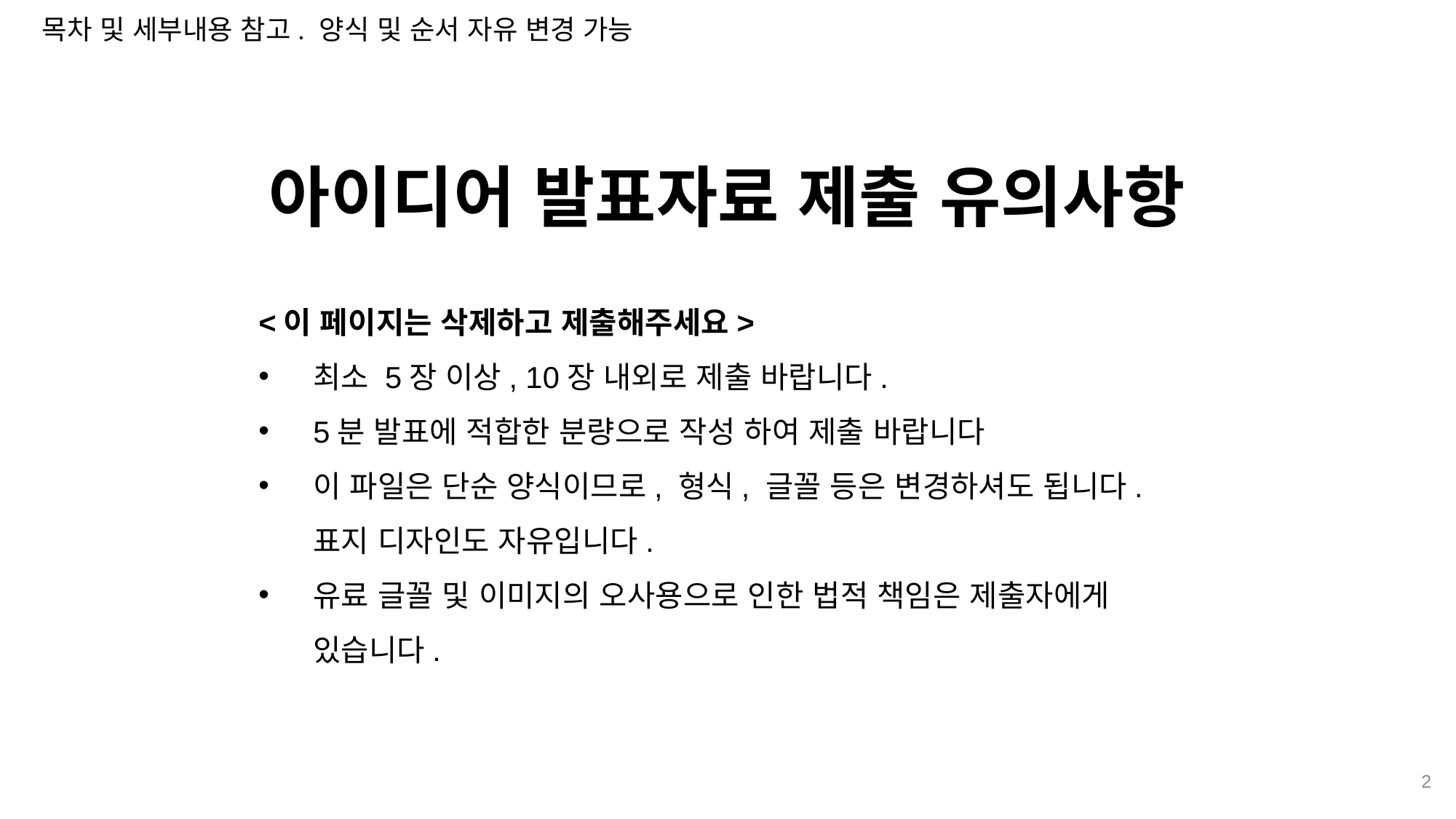

목차 및 세부내용 참고. 양식 및 순서 자유 변경 가능
아이디어 발표자료 제출 유의사항
<이 페이지는 삭제하고 제출해주세요>
최소 5장 이상, 10장 내외로 제출 바랍니다.
5분 발표에 적합한 분량으로 작성 하여 제출 바랍니다
이 파일은 단순 양식이므로, 형식, 글꼴 등은 변경하셔도 됩니다. 표지 디자인도 자유입니다.
유료 글꼴 및 이미지의 오사용으로 인한 법적 책임은 제출자에게 있습니다.
2